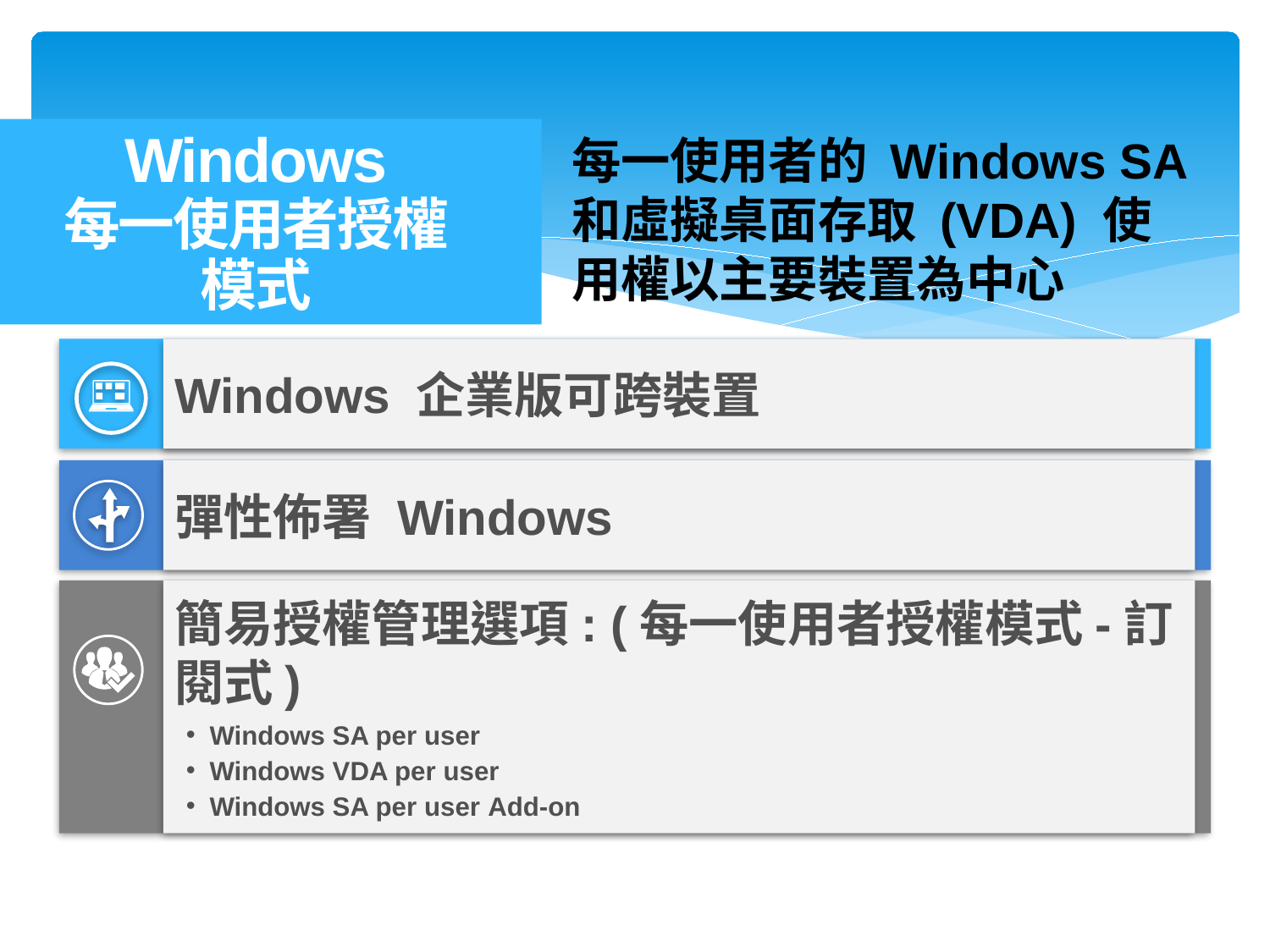

Windows
每一使用者授權
模式
每一使用者的 Windows SA 和虛擬桌面存取 (VDA) 使用權以主要裝置為中心

Windows 企業版可跨裝置

彈性佈署 Windows

簡易授權管理選項: (每一使用者授權模式-訂閱式)
Windows SA per user
Windows VDA per user
Windows SA per user Add-on